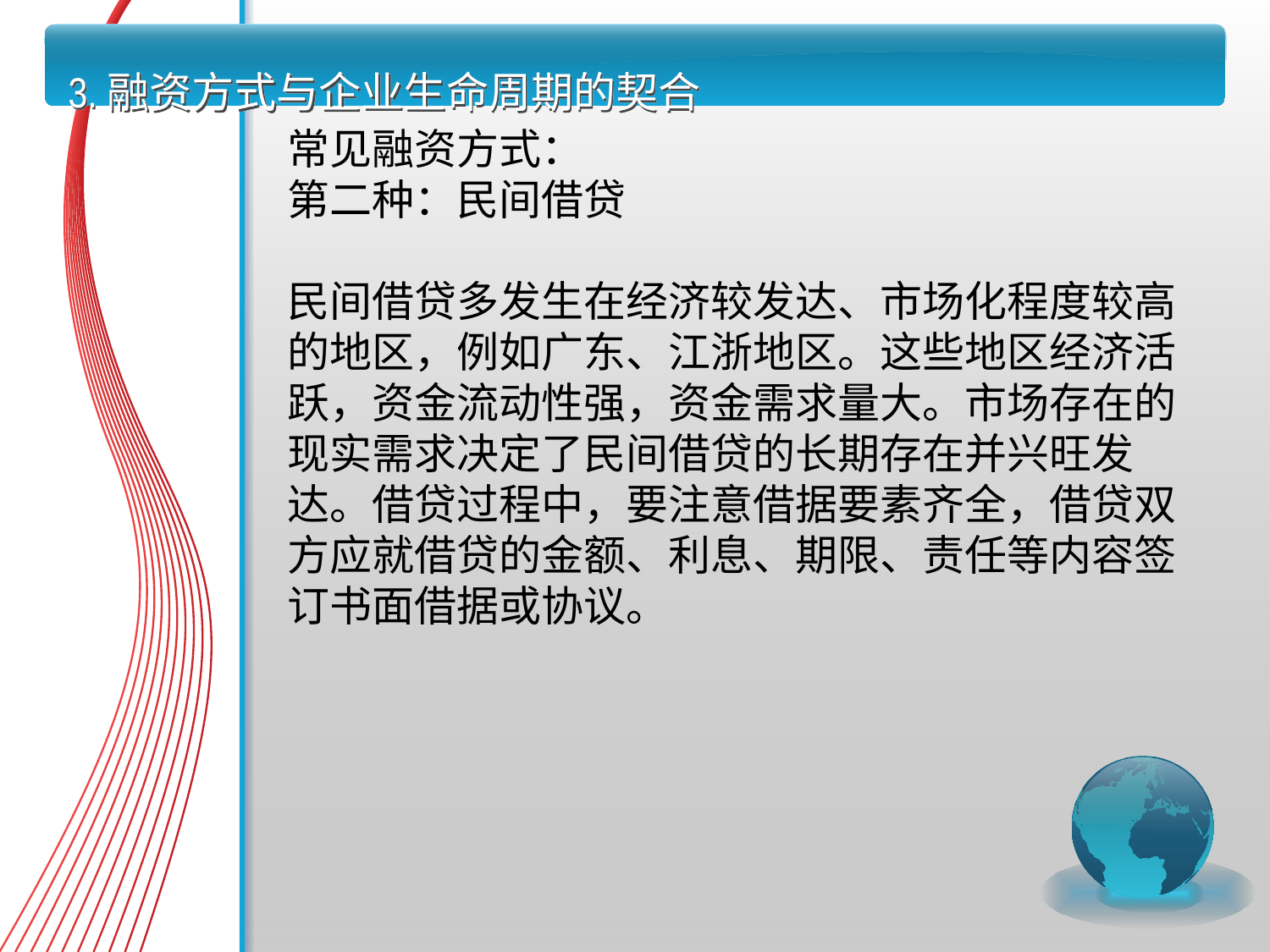

# 3.融资方式与企业生命周期的契合
常见融资方式：
第二种：民间借贷

民间借贷多发生在经济较发达、市场化程度较高的地区，例如广东、江浙地区。这些地区经济活跃，资金流动性强，资金需求量大。市场存在的现实需求决定了民间借贷的长期存在并兴旺发达。借贷过程中，要注意借据要素齐全，借贷双方应就借贷的金额、利息、期限、责任等内容签订书面借据或协议。